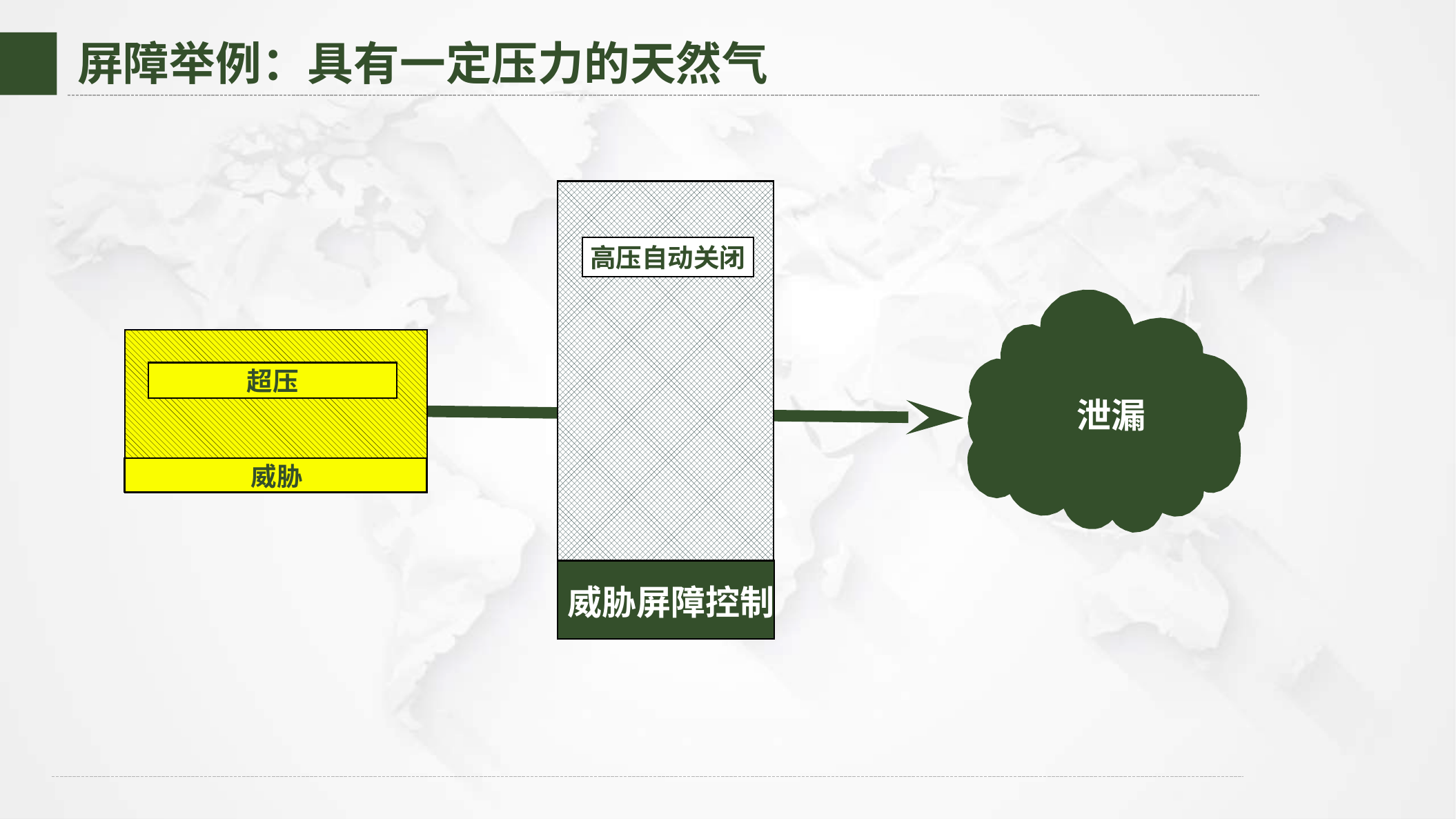

屏障举例：具有一定压力的天然气

高压自动关闭

超压
威胁

泄漏

威胁屏障控制